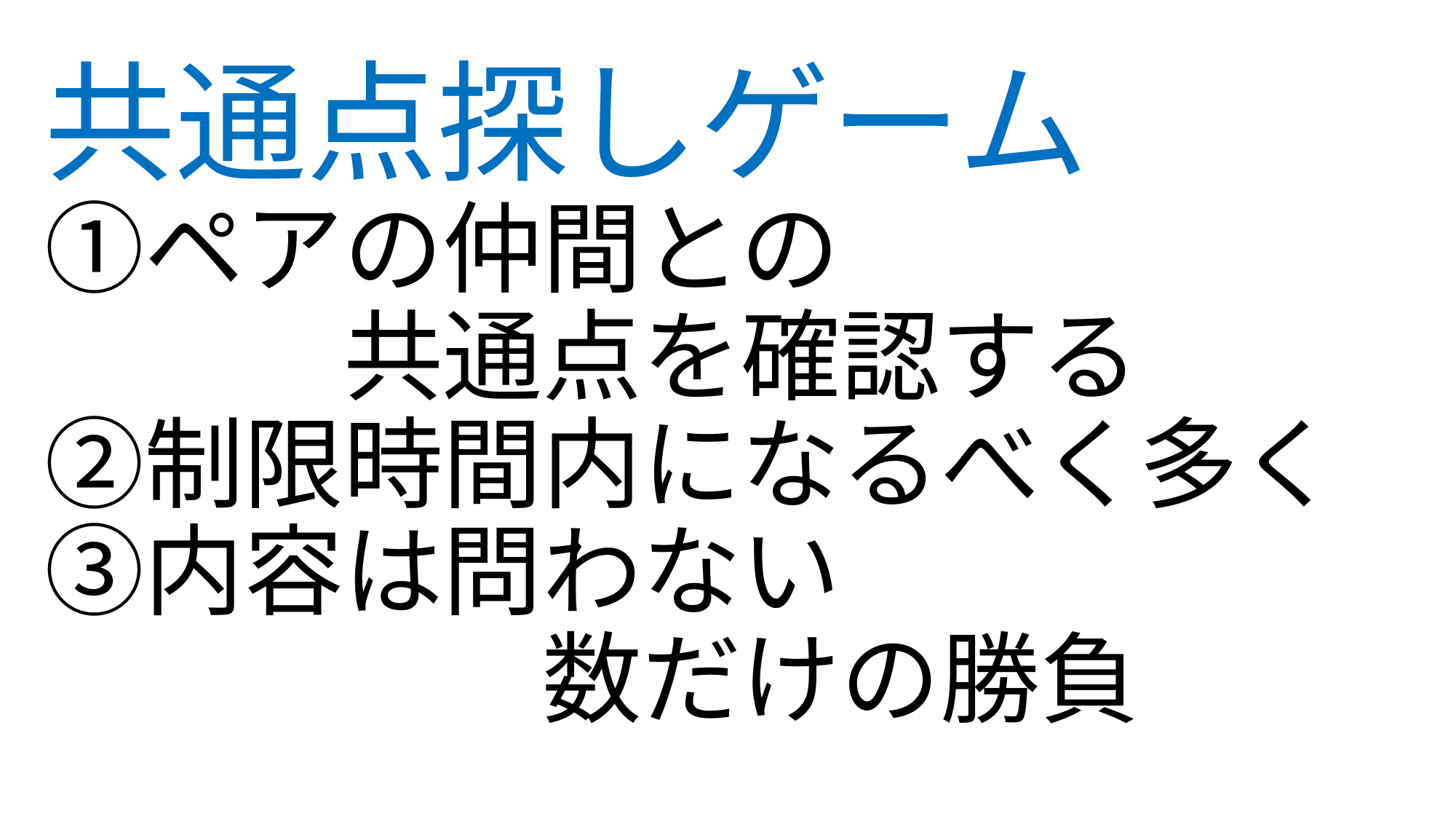

# 共通点探しゲーム ①ペアの仲間との 　　　共通点を確認する ②制限時間内になるべく多く ③内容は問わない 　　　　　数だけの勝負